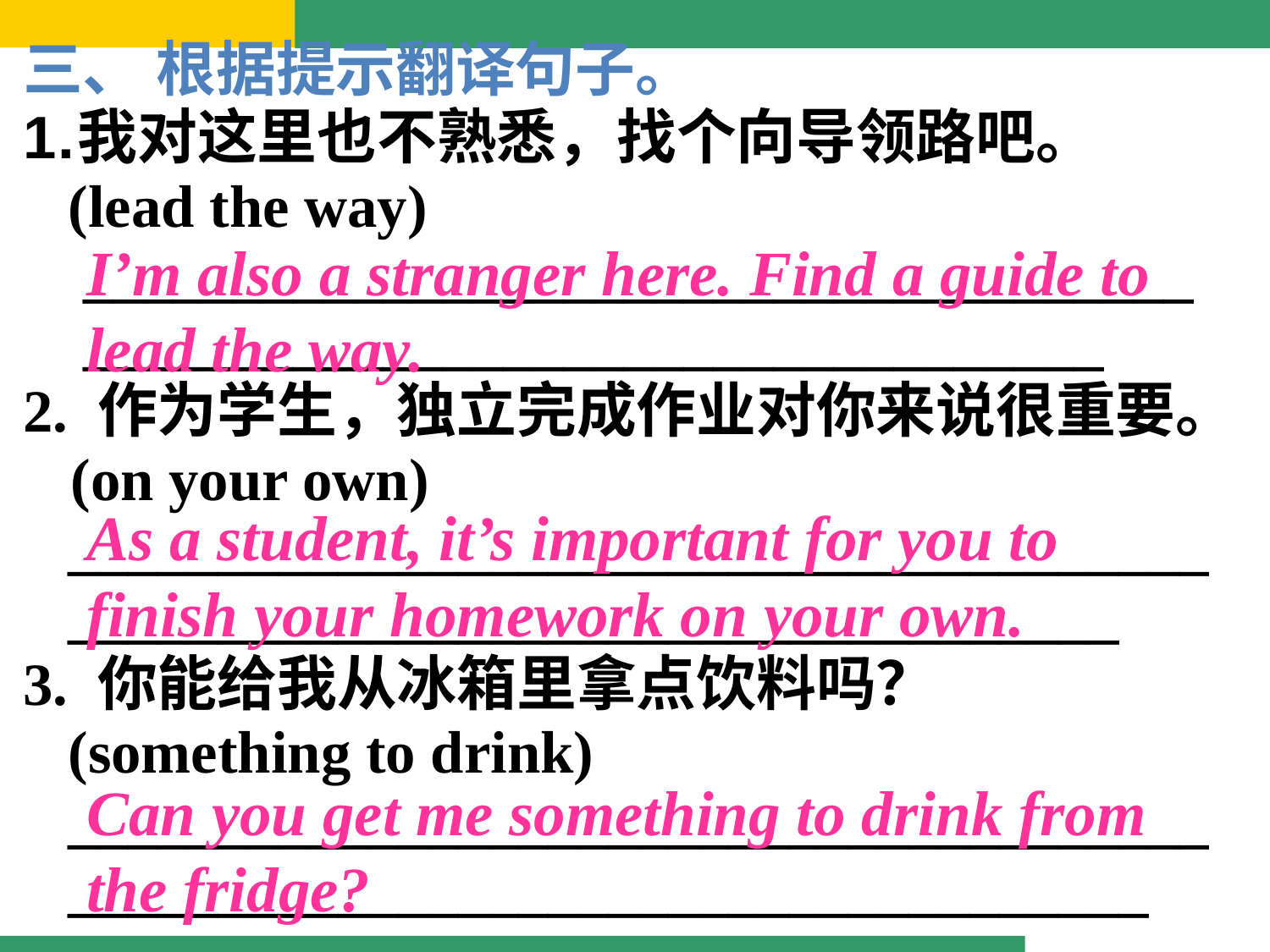

三、 根据提示翻译句子。
我对这里也不熟悉，找个向导领路吧。
   (lead the way)
    _____________________________________
    __________________________________
2. 作为学生，独立完成作业对你来说很重要。(on your own)
   ______________________________________
   ___________________________________
3. 你能给我从冰箱里拿点饮料吗？
   (something to drink)
   ______________________________________
   ____________________________________
I’m also a stranger here. Find a guide to lead the way.
As a student, it’s important for you to finish your homework on your own.
Can you get me something to drink from the fridge?